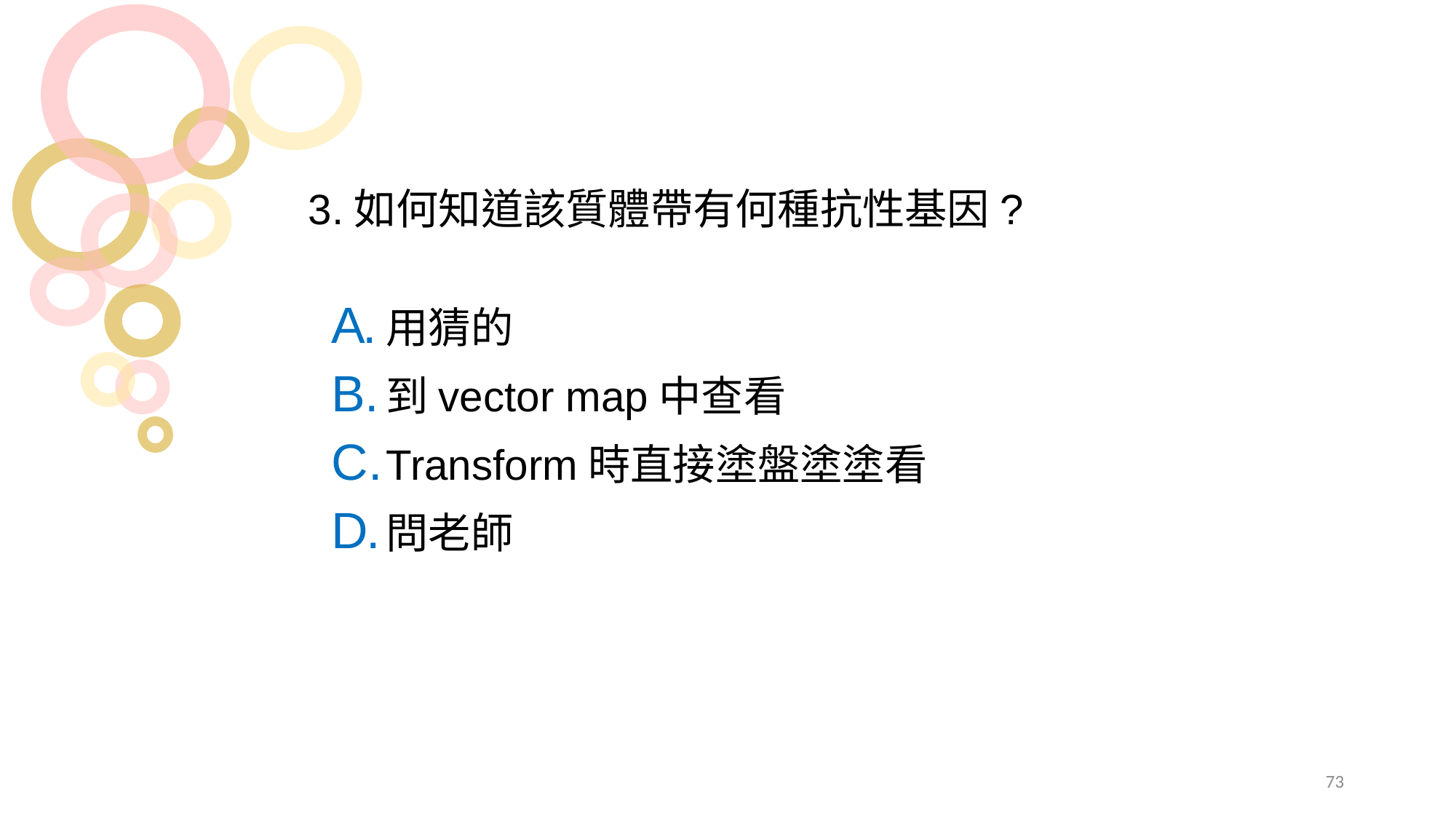

3.如何知道該質體帶有何種抗性基因?
用猜的
到vector map中查看
Transform時直接塗盤塗塗看
問老師

73